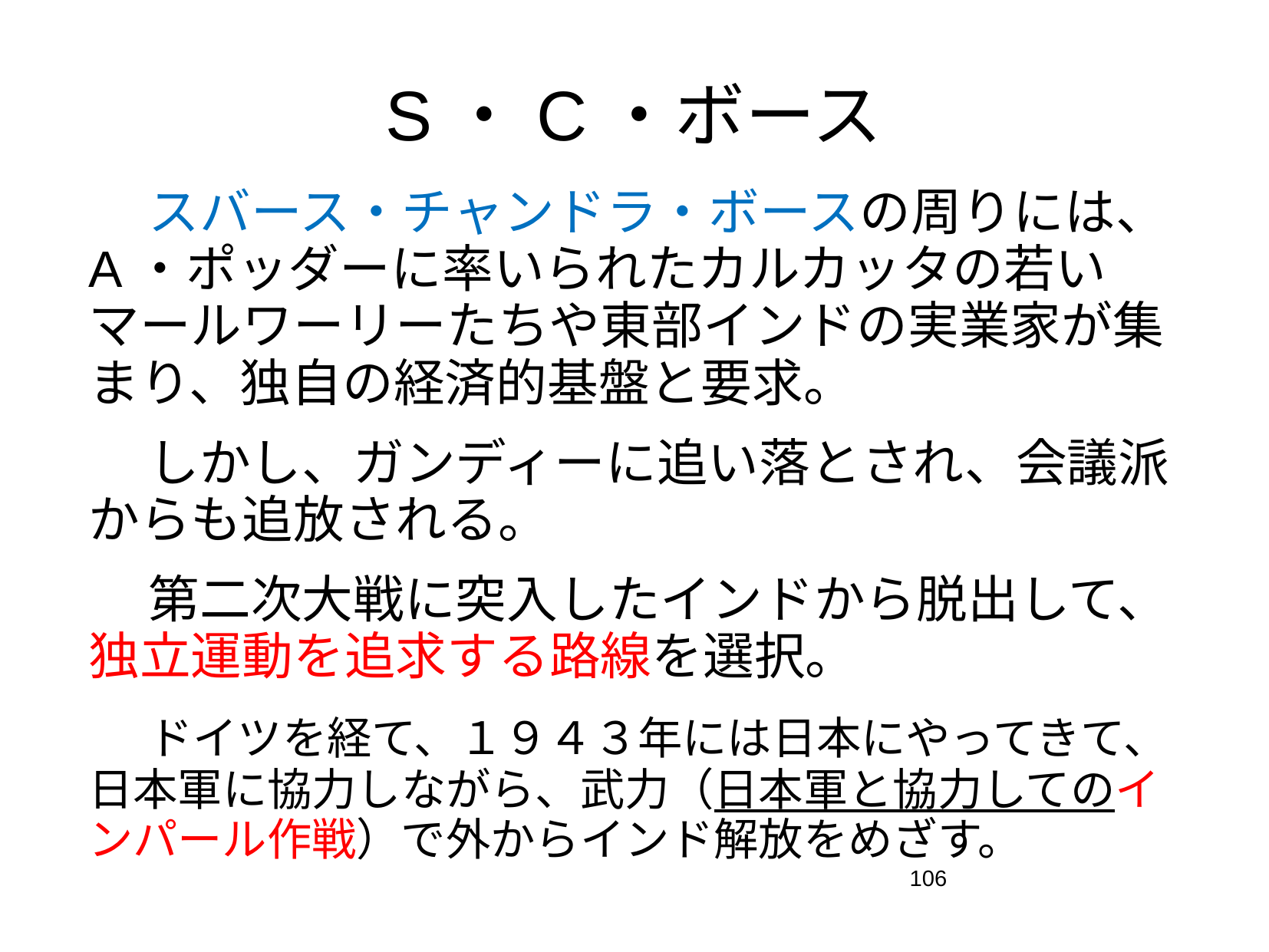

# S・C・ボース
　　スバース・チャンドラ・ボースの周りには、A・ポッダーに率いられたカルカッタの若いマールワーリーたちや東部インドの実業家が集まり、独自の経済的基盤と要求。
　　しかし、ガンディーに追い落とされ、会議派からも追放される。
　　第二次大戦に突入したインドから脱出して、独立運動を追求する路線を選択。
　　ドイツを経て、１９４３年には日本にやってきて、日本軍に協力しながら、武力（日本軍と協力してのインパール作戦）で外からインド解放をめざす。

106